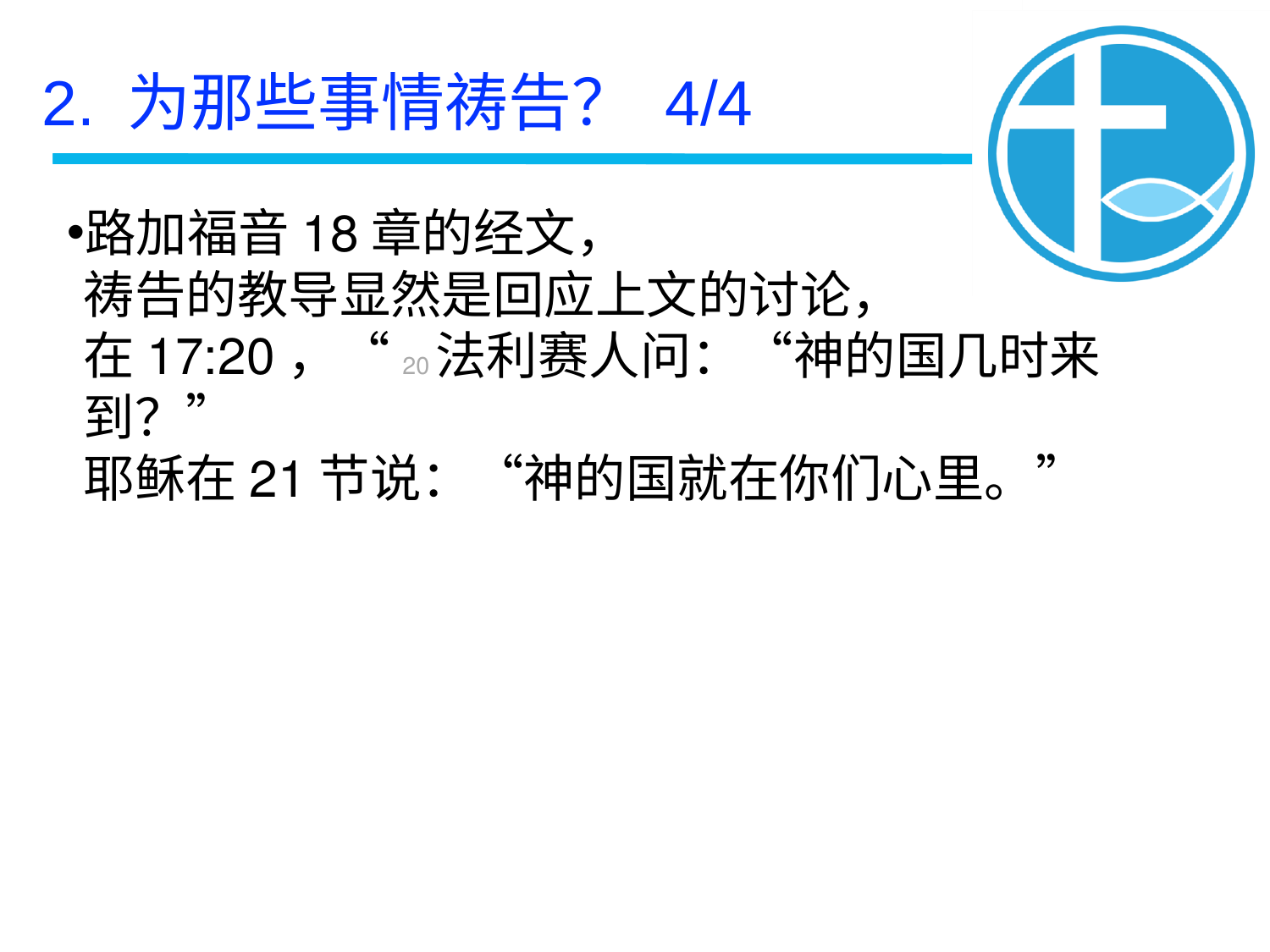

2. 为那些事情祷告？ 4/4
路加福音18章的经文，
祷告的教导显然是回应上文的讨论，
在17:20，“20法利赛人问：“神的国几时来到？”
耶稣在21节说：“神的国就在你们心里。”